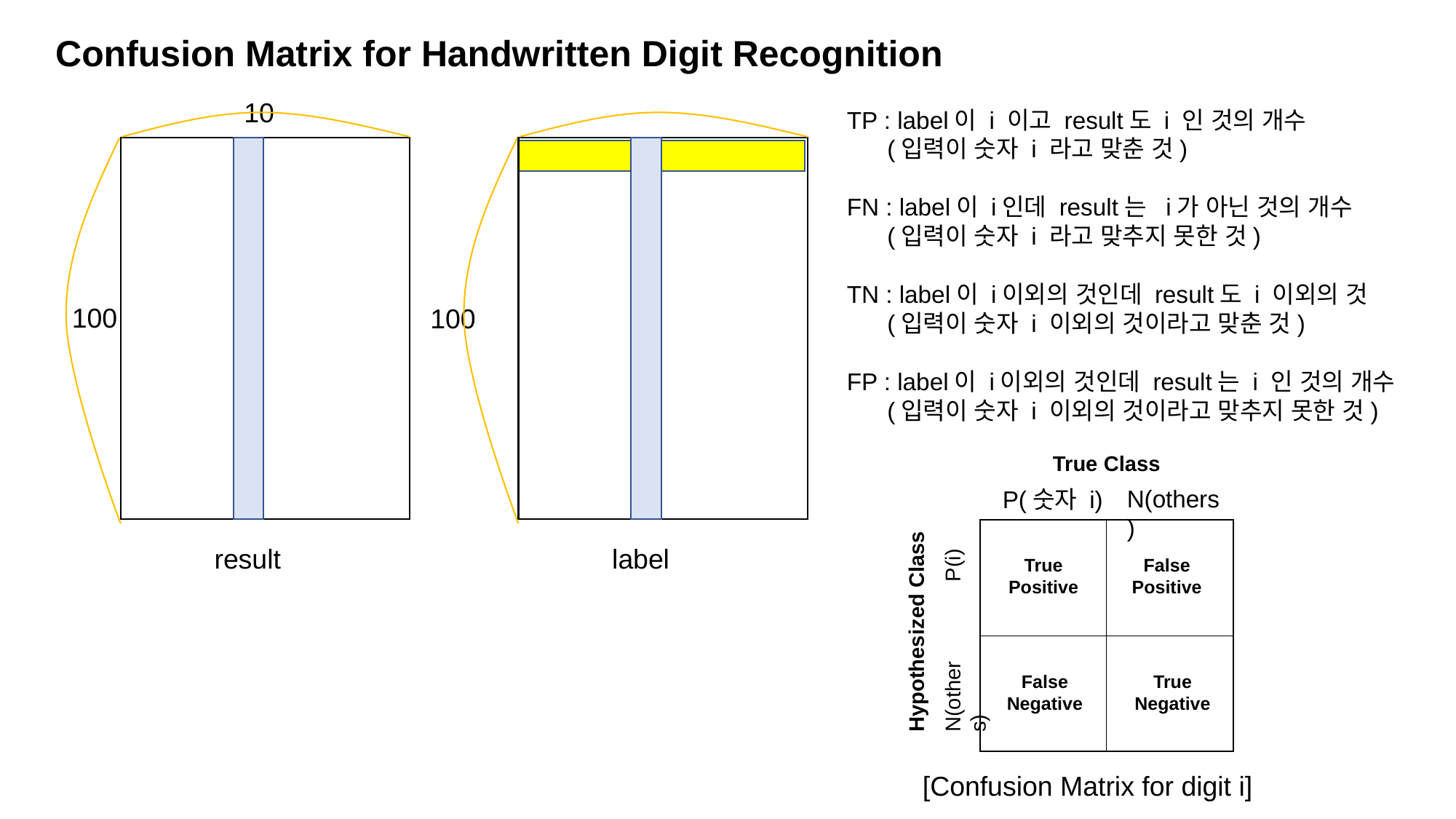

Confusion Matrix for Handwritten Digit Recognition

10

result
TP : label이 i 이고 result도 i 인 것의 개수
      (입력이 숫자 i 라고 맞춘 것)

FN : label이 i인데 result는  i가 아닌 것의 개수
      (입력이 숫자 i 라고 맞추지 못한 것)

TN : label이 i이외의 것인데 result도 i 이외의 것
      (입력이 숫자 i 이외의 것이라고 맞춘 것)

FP : label이 i이외의 것인데 result는 i 인 것의 개수
      (입력이 숫자 i 이외의 것이라고 맞추지 못한 것)

100
label
100
True Class
N(others)
P(숫자 i)
P(i)
Hypothesized Class

True Positive
False Positive
False Negative
True Negative
N(others)
[Confusion Matrix for digit i]